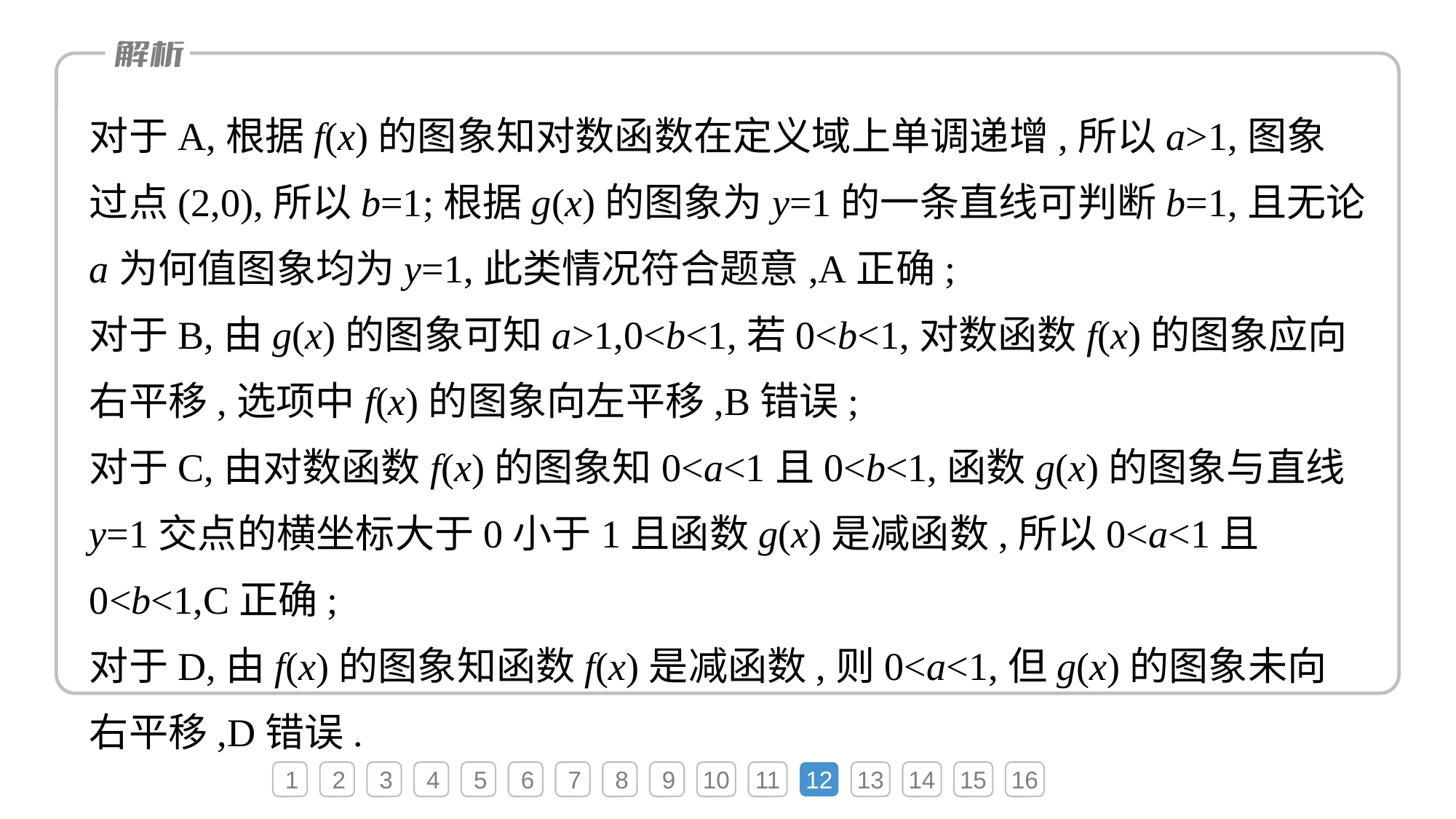

对于A,根据f(x)的图象知对数函数在定义域上单调递增,所以a>1,图象过点(2,0),所以b=1;根据g(x)的图象为y=1的一条直线可判断b=1,且无论a为何值图象均为y=1,此类情况符合题意,A正确;
对于B,由g(x)的图象可知a>1,0<b<1,若0<b<1,对数函数f(x)的图象应向右平移,选项中f(x)的图象向左平移,B错误;
对于C,由对数函数f(x)的图象知0<a<1且0<b<1,函数g(x)的图象与直线y=1交点的横坐标大于0小于1且函数g(x)是减函数,所以0<a<1且0<b<1,C正确;
对于D,由f(x)的图象知函数f(x)是减函数,则0<a<1,但g(x)的图象未向右平移,D错误.
1
2
3
4
5
6
7
8
9
10
11
12
13
14
15
16